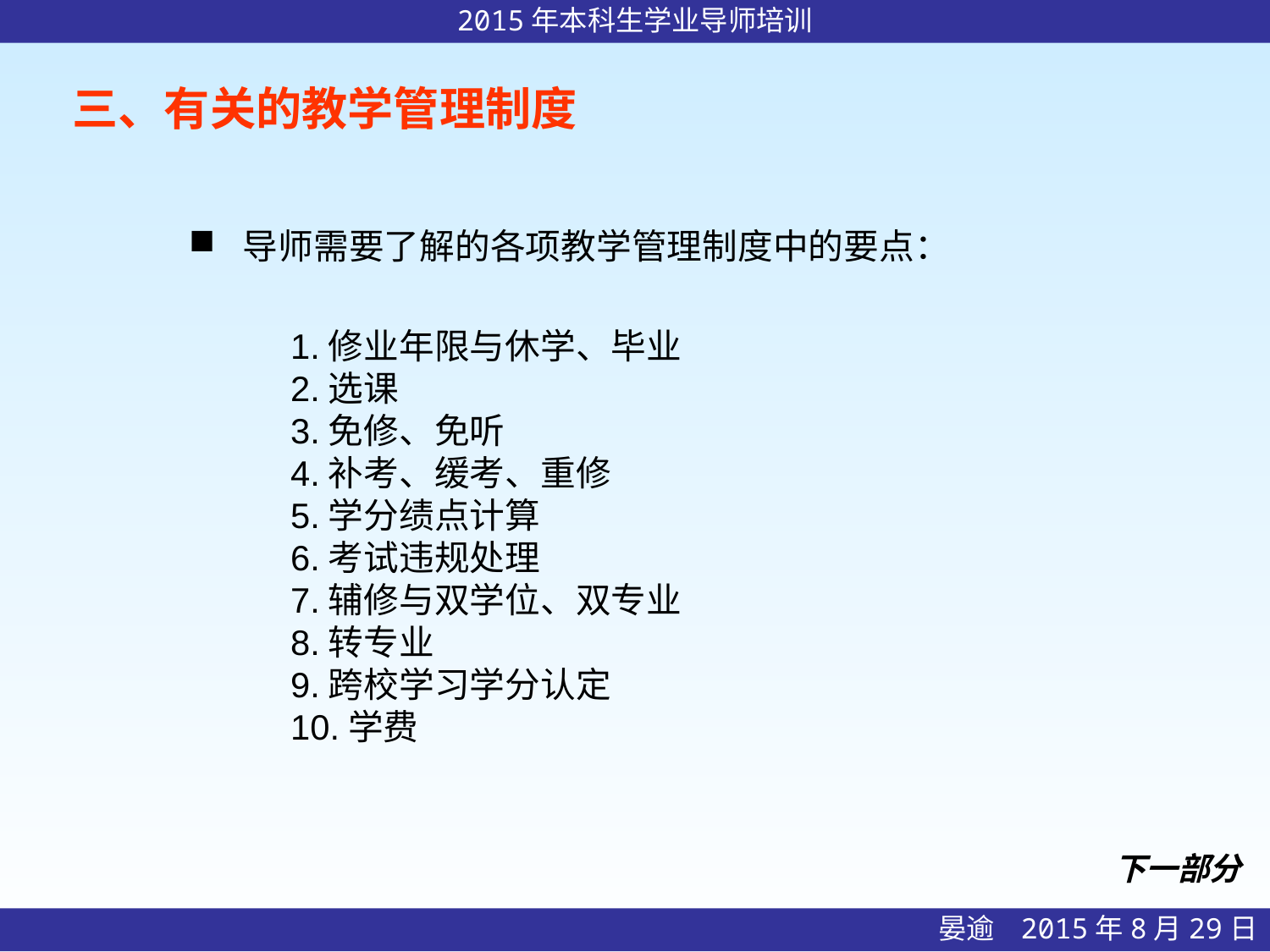

# 三、有关的教学管理制度
  导师需要了解的各项教学管理制度中的要点：
1.修业年限与休学、毕业
2.选课
3.免修、免听
4.补考、缓考、重修
5.学分绩点计算
6.考试违规处理
7.辅修与双学位、双专业
8.转专业
9.跨校学习学分认定
10.学费
下一部分